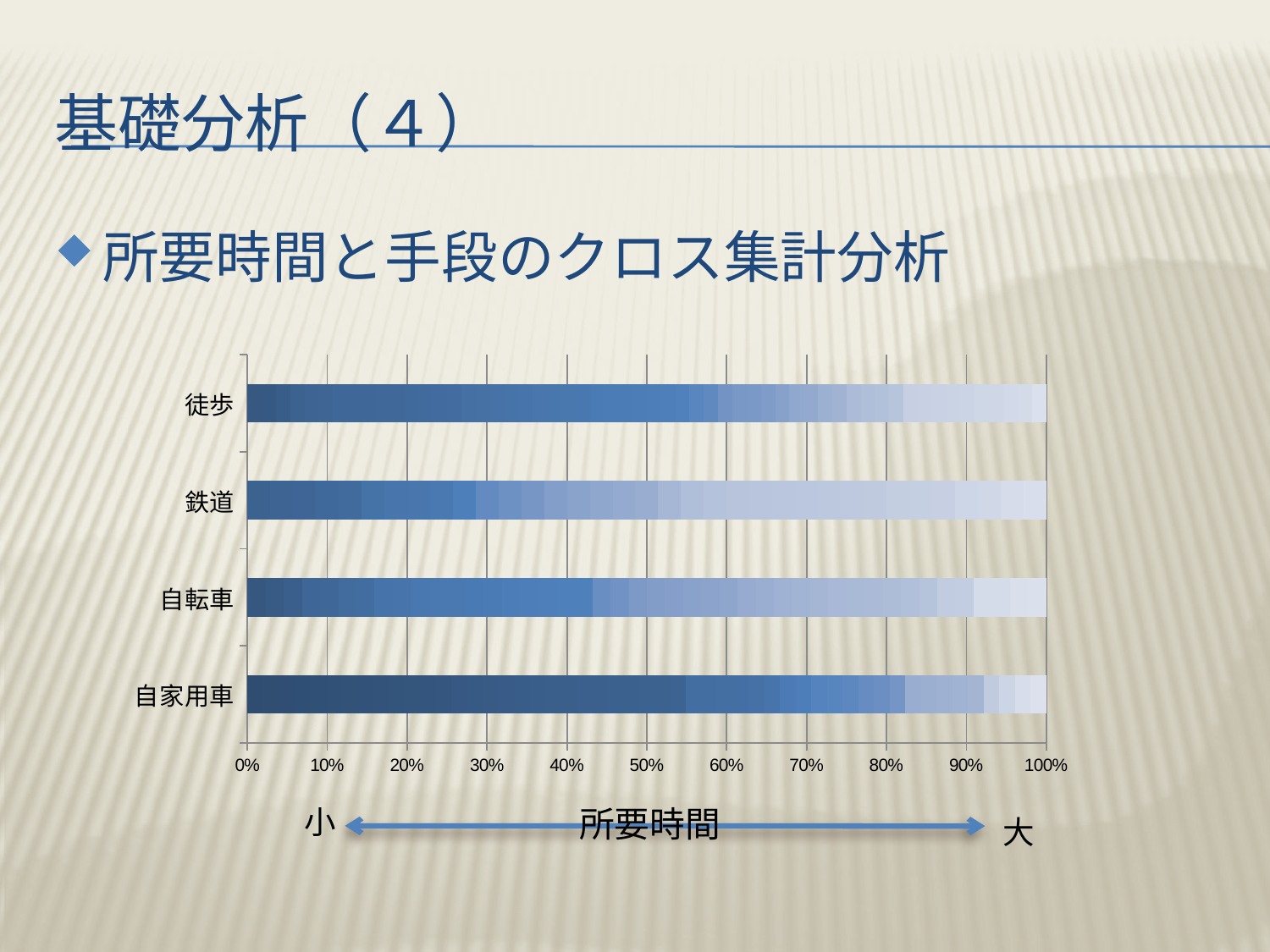

# 基礎分析（４）
所要時間と手段のクロス集計分析

### Chart

| Category | 187 | 259 | 270 | 283 | 284 | 297 | 299 | 324 | 342 | 349 | 373 | 378 | 384 | 390 | 394 | 399 | 400 | 424 | 430 | 433 | 434 | 454 | 476 | 478 | 479 | 507 | 533 | 539 | 566 | 574 | 577 | 595 | 600 | 618 | 624 | 639 | 675 | 680 | 690 | 696 | 707 | 708 | 714 | 719 | 742 | 760 | 772 | 776 | 778 | 790 | 798 | 813 | 819 | 836 | 838 | 847 | 854 | 870 | 872 | 876 | 879 | 880 | 892 | 898 | 915 | 922 | 927 | 955 | 958 | 966 | 970 | 988 | 1008 | 1009 | 1040 | 1048 | 1056 | 1057 | 1059 | 1060 | 1062 | 1075 | 1082 | 1108 | 1119 | 1124 | 1126 | 1130 | 1140 | 1173 | 1175 | 1187 | 1198 | 1203 | 1204 | 1222 | 1235 | 1244 | 1253 | 1258 | 1282 | 1291 | 1298 | 1303 | 1305 | 1311 | 1325 | 1326 | 1357 | 1359 | 1362 | 1365 | 1372 | 1383 | 1388 | 1392 | 1398 | 1401 | 1413 | 1427 | 1442 | 1455 | 1458 | 1479 | 1487 | 1489 | 1505 | 1560 | 1562 | 1571 | 1586 | 1613 | 1628 | 1660 | 1697 | 1712 | 1721 | 1729 | 1774 | 1781 | 1800 | 1808 | 1822 | 1823 | 1827 | 1857 | 1870 | 1880 | 1932 | 1939 | 2034 | 2101 | 2126 | 2153 | 2160 | 2161 | 2175 | 2183 | 2228 | 2263 | 2291 | 2437 | 2470 | 2570 | 2705 | 2974 | 3046 | 3396 | 3412 | 3478 | 3861 | 4322 | 4334 | 4406 | 4788 | 5304 | 8363 | 18192 |
|---|---|---|---|---|---|---|---|---|---|---|---|---|---|---|---|---|---|---|---|---|---|---|---|---|---|---|---|---|---|---|---|---|---|---|---|---|---|---|---|---|---|---|---|---|---|---|---|---|---|---|---|---|---|---|---|---|---|---|---|---|---|---|---|---|---|---|---|---|---|---|---|---|---|---|---|---|---|---|---|---|---|---|---|---|---|---|---|---|---|---|---|---|---|---|---|---|---|---|---|---|---|---|---|---|---|---|---|---|---|---|---|---|---|---|---|---|---|---|---|---|---|---|---|---|---|---|---|---|---|---|---|---|---|---|---|---|---|---|---|---|---|---|---|---|---|---|---|---|---|---|---|---|---|---|---|---|---|---|---|---|---|---|---|---|---|---|---|---|---|---|---|---|---|---|---|---|---|---|
| 自家用車 | 1.0 | 1.0 | 1.0 | 1.0 | 1.0 | 1.0 | 1.0 | 1.0 | 1.0 | 1.0 | 1.0 | 1.0 | 1.0 | None | None | 1.0 | None | 1.0 | 1.0 | None | 1.0 | 1.0 | None | 1.0 | 2.0 | None | 1.0 | 1.0 | 2.0 | 2.0 | None | 1.0 | None | None | None | None | None | None | None | None | None | None | None | None | None | None | None | None | None | None | 1.0 | 1.0 | 1.0 | 1.0 | None | None | 1.0 | None | None | None | None | 1.0 | None | None | None | None | None | None | None | None | None | None | None | None | None | 1.0 | None | None | None | None | None | None | None | 1.0 | None | None | None | None | None | None | 1.0 | 1.0 | None | 1.0 | None | None | 1.0 | None | 1.0 | None | None | None | 1.0 | None | None | None | None | None | None | None | None | None | None | None | None | None | None | None | None | None | None | 1.0 | None | 1.0 | None | 1.0 | None | 1.0 | None | 1.0 | None | None | None | None | None | None | None | None | None | None | None | None | None | None | None | None | None | None | None | None | None | 1.0 | None | None | None | None | None | None | None | None | None | None | 1.0 | None | None | None | None | None | None | None | None | None | 1.0 | None | None | None | None | 1.0 |
| 自転車 | None | None | None | None | None | None | None | None | None | None | None | None | None | 1.0 | None | None | None | None | None | 1.0 | None | None | None | None | None | 1.0 | None | None | None | None | None | None | None | None | None | None | 1.0 | None | 1.0 | None | None | None | None | None | None | None | 1.0 | None | 1.0 | None | None | None | None | None | None | None | None | None | None | None | 1.0 | None | None | 1.0 | None | None | None | None | 1.0 | None | None | 1.0 | 1.0 | None | 1.0 | None | 1.0 | None | None | None | None | 1.0 | None | 1.0 | None | 1.0 | None | 1.0 | 1.0 | None | None | None | None | None | None | None | None | 1.0 | None | None | 1.0 | None | None | None | None | None | 1.0 | None | 1.0 | None | 1.0 | None | 1.0 | None | 1.0 | 1.0 | None | None | None | None | 1.0 | None | 1.0 | None | None | None | 1.0 | None | 1.0 | None | 1.0 | None | 1.0 | 1.0 | 1.0 | None | 1.0 | None | None | 1.0 | None | None | 1.0 | None | None | None | None | None | None | None | None | None | 1.0 | 1.0 | None | None | None | None | None | None | None | None | None | None | None | None | None | None | None | 1.0 | 1.0 | None | None | None | 1.0 | None | 1.0 | None |
| 鉄道 | None | None | None | None | None | None | None | None | None | None | None | None | None | None | None | None | None | None | None | None | None | None | None | None | None | None | None | None | None | 1.0 | None | None | 1.0 | None | None | 1.0 | None | None | None | None | None | None | 1.0 | None | 1.0 | None | None | None | None | None | None | None | None | None | None | None | None | 1.0 | None | None | None | None | None | None | 1.0 | 1.0 | None | None | None | None | None | None | None | 1.0 | None | None | None | None | None | None | None | None | None | None | 1.0 | None | None | None | None | None | None | None | None | None | None | 1.0 | None | None | None | 1.0 | None | None | None | 1.0 | None | None | None | None | None | 1.0 | None | None | None | 1.0 | None | None | 1.0 | None | None | 1.0 | None | 1.0 | None | None | None | None | None | None | None | None | None | 1.0 | None | None | None | None | None | 1.0 | None | None | None | 1.0 | None | None | 1.0 | 1.0 | 1.0 | 1.0 | 1.0 | 1.0 | 1.0 | None | None | None | 1.0 | 1.0 | 1.0 | None | None | None | None | None | None | 1.0 | None | None | 1.0 | None | None | None | None | 1.0 | None | 1.0 | None | None | None | None |
| 徒歩 | None | None | None | None | None | None | None | None | None | None | None | None | None | None | 1.0 | None | 1.0 | None | None | None | None | None | 1.0 | None | None | None | None | None | None | None | 1.0 | None | None | 1.0 | 1.0 | None | None | 1.0 | None | 2.0 | 1.0 | 1.0 | None | 1.0 | None | 1.0 | None | 1.0 | None | 1.0 | None | None | None | None | 1.0 | 1.0 | None | None | 1.0 | 1.0 | None | None | 1.0 | None | None | None | 1.0 | 1.0 | None | 1.0 | 1.0 | None | None | None | None | None | None | 1.0 | 1.0 | 1.0 | 1.0 | None | 1.0 | None | None | None | 1.0 | None | None | 1.0 | None | None | 1.0 | None | 1.0 | None | None | None | None | None | None | 1.0 | None | None | 1.0 | 1.0 | None | 1.0 | None | None | None | 1.0 | None | None | None | None | None | 1.0 | 1.0 | None | None | None | None | None | 1.0 | None | None | 1.0 | None | None | None | None | None | None | None | 1.0 | None | None | 1.0 | None | 1.0 | None | None | 1.0 | None | None | None | None | None | None | None | None | None | None | None | None | None | 1.0 | 1.0 | 1.0 | 1.0 | 1.0 | None | None | 1.0 | 1.0 | None | 1.0 | 1.0 | None | None | None | None | None | None | 1.0 | None | None |
小
所要時間
大